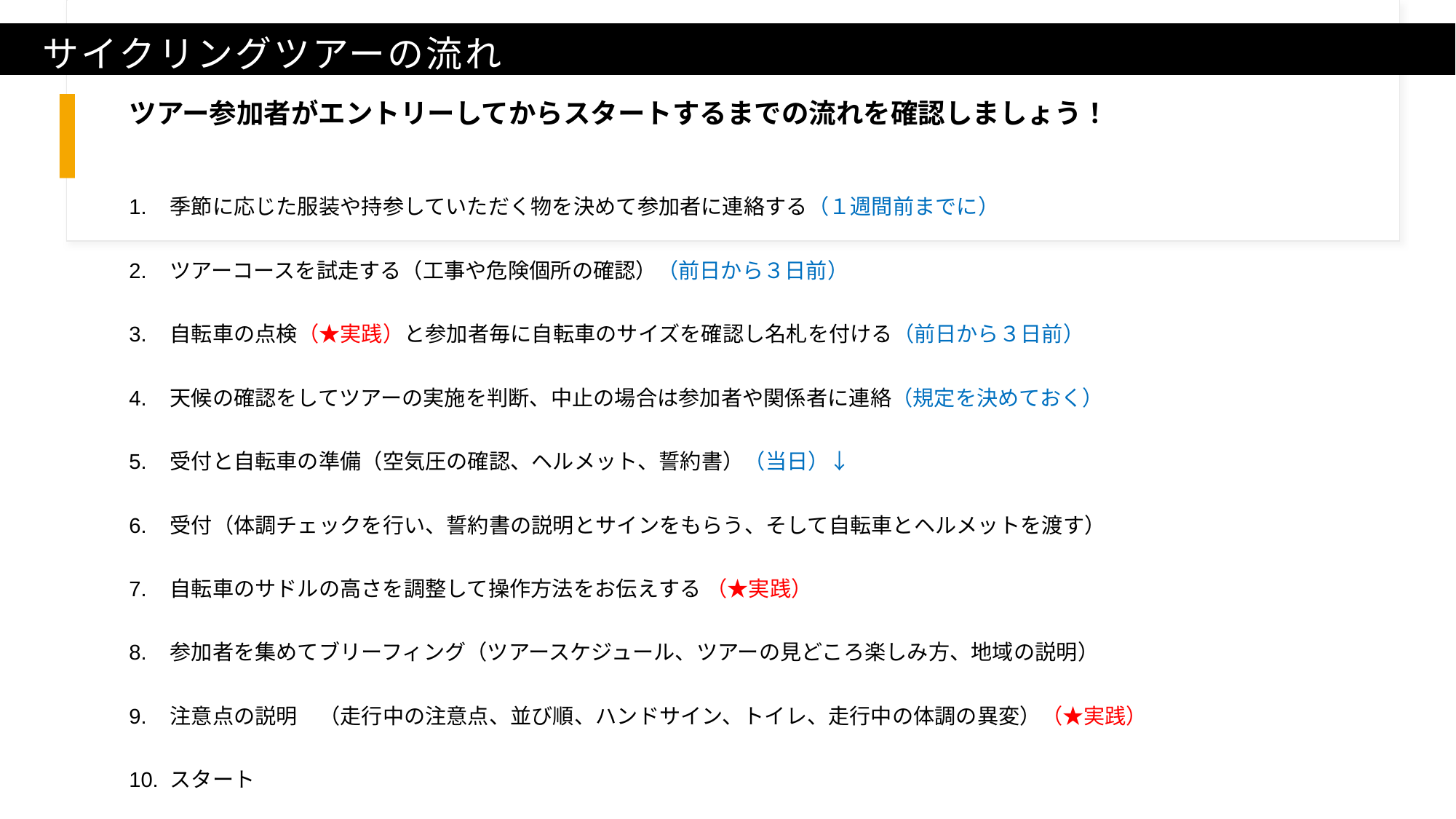

# サイクリングツアーの流れ
ツアー参加者がエントリーしてからスタートするまでの流れを確認しましょう！
季節に応じた服装や持参していただく物を決めて参加者に連絡する（１週間前までに）
ツアーコースを試走する（工事や危険個所の確認）（前日から３日前）
自転車の点検（★実践）と参加者毎に自転車のサイズを確認し名札を付ける（前日から３日前）
天候の確認をしてツアーの実施を判断、中止の場合は参加者や関係者に連絡（規定を決めておく）
受付と自転車の準備（空気圧の確認、ヘルメット、誓約書）（当日）↓
受付（体調チェックを行い、誓約書の説明とサインをもらう、そして自転車とヘルメットを渡す）
自転車のサドルの高さを調整して操作方法をお伝えする （★実践）
参加者を集めてブリーフィング（ツアースケジュール、ツアーの見どころ楽しみ方、地域の説明）
注意点の説明　（走行中の注意点、並び順、ハンドサイン、トイレ、走行中の体調の異変）（★実践）
スタート